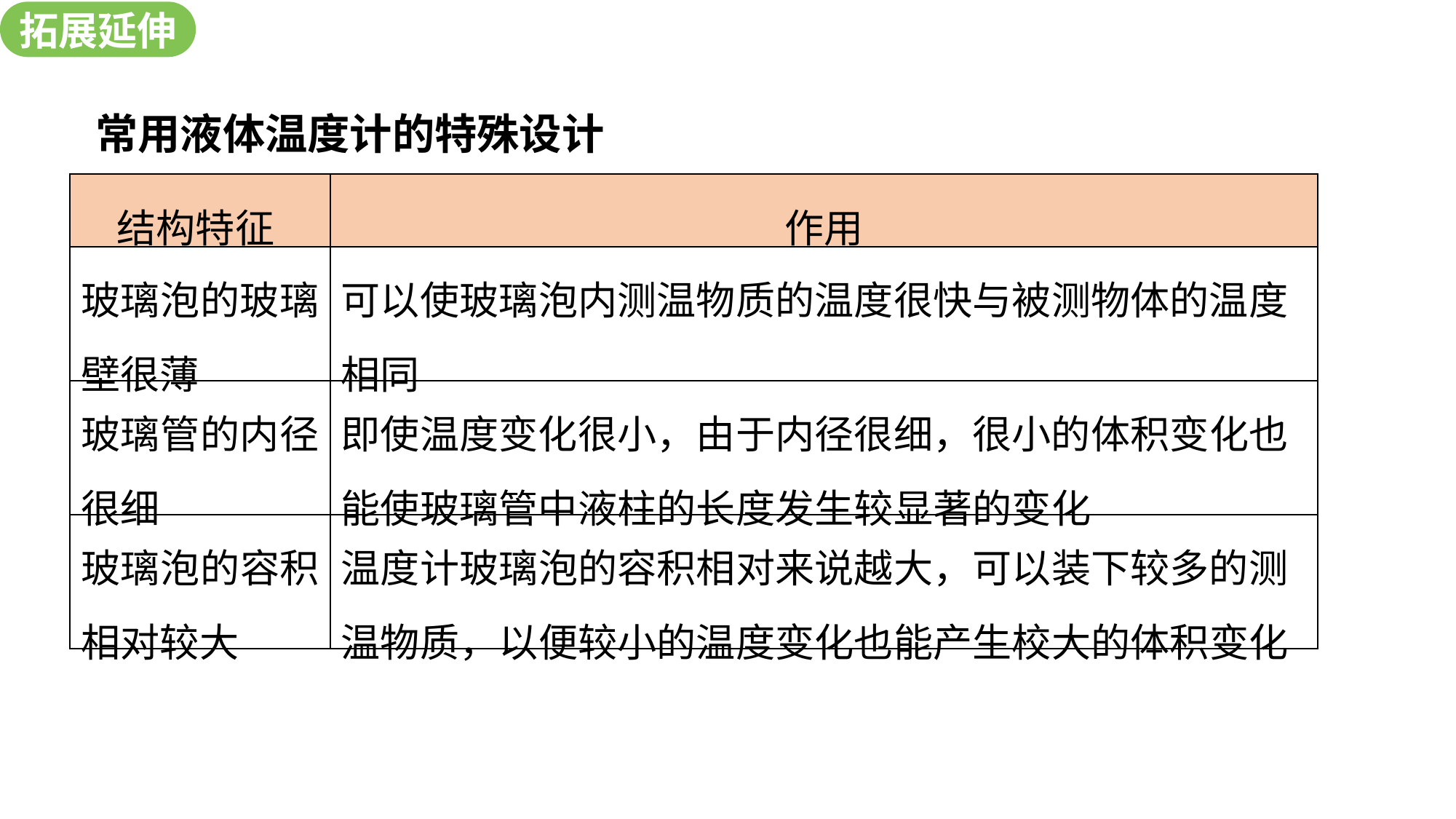

拓展延伸
新知探究
常用液体温度计的特殊设计
| 结构特征 | 作用 |
| --- | --- |
| 玻璃泡的玻璃壁很薄 | 可以使玻璃泡内测温物质的温度很快与被测物体的温度相同 |
| 玻璃管的内径很细 | 即使温度变化很小，由于内径很细，很小的体积变化也能使玻璃管中液柱的长度发生较显著的变化 |
| 玻璃泡的容积相对较大 | 温度计玻璃泡的容积相对来说越大，可以装下较多的测温物质，以便较小的温度变化也能产生校大的体积变化 |